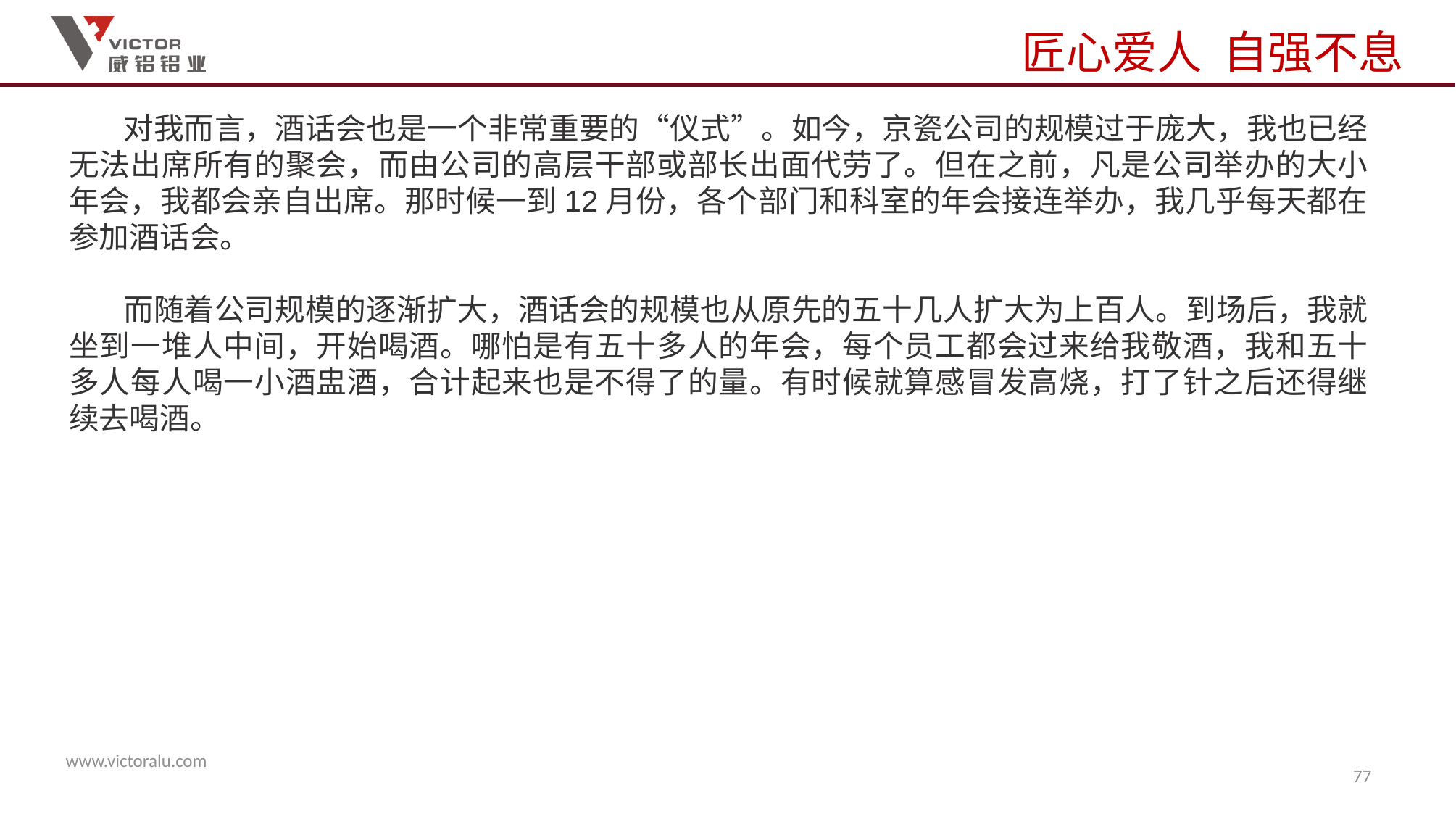

对我而言，酒话会也是一个非常重要的“仪式”。如今，京瓷公司的规模过于庞大，我也已经无法出席所有的聚会，而由公司的高层干部或部长出面代劳了。但在之前，凡是公司举办的大小年会，我都会亲自出席。那时候一到12月份，各个部门和科室的年会接连举办，我几乎每天都在参加酒话会。

而随着公司规模的逐渐扩大，酒话会的规模也从原先的五十几人扩大为上百人。到场后，我就坐到一堆人中间，开始喝酒。哪怕是有五十多人的年会，每个员工都会过来给我敬酒，我和五十多人每人喝一小酒盅酒，合计起来也是不得了的量。有时候就算感冒发高烧，打了针之后还得继续去喝酒。

77